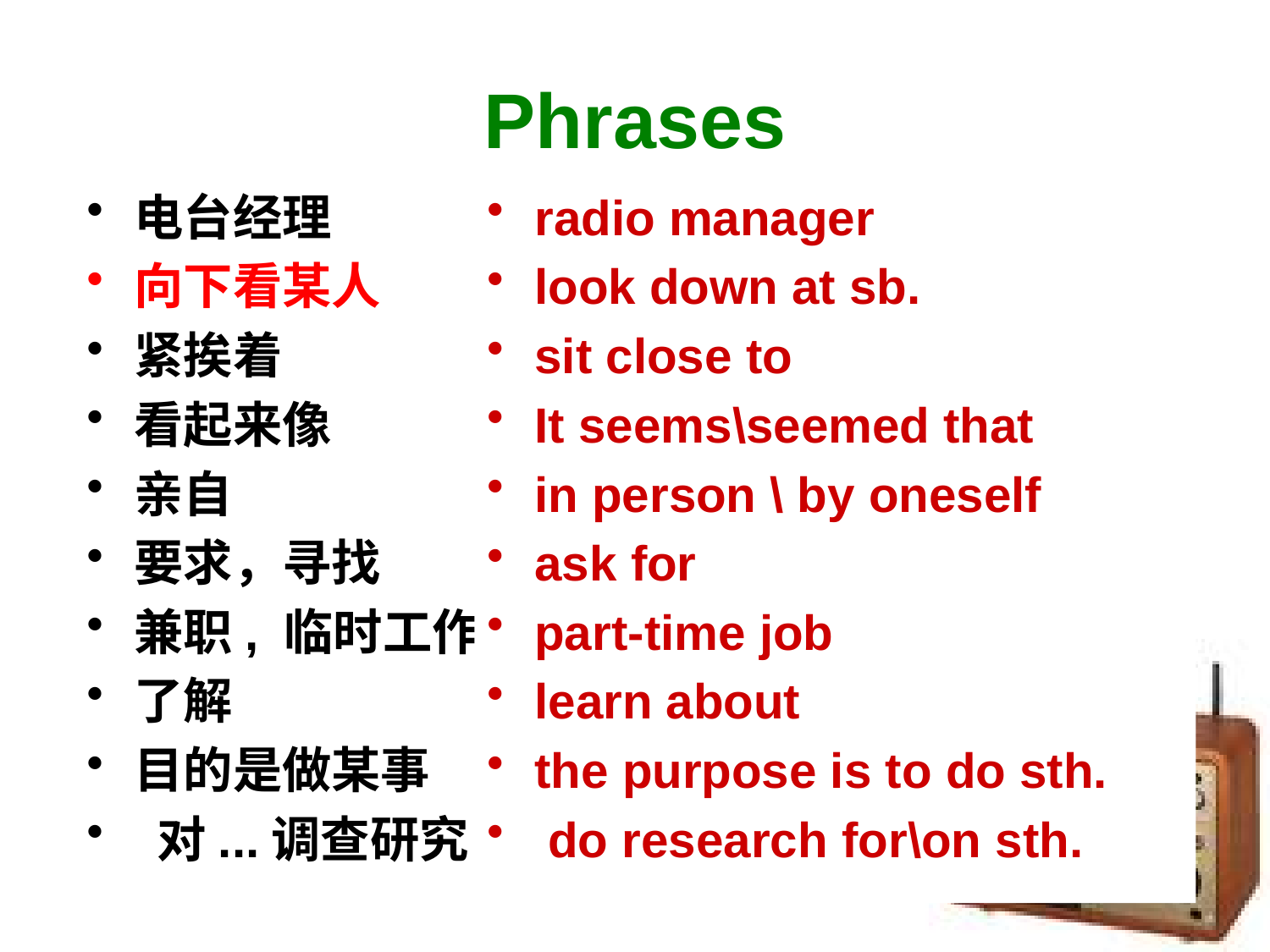

# Phrases
电台经理
向下看某人
紧挨着
看起来像
亲自
要求，寻找
兼职, 临时工作
了解
目的是做某事
 对...调查研究

radio manager
look down at sb.
sit close to
It seems\seemed that
in person \ by oneself
ask for
part-time job
learn about
the purpose is to do sth.
 do research for\on sth.